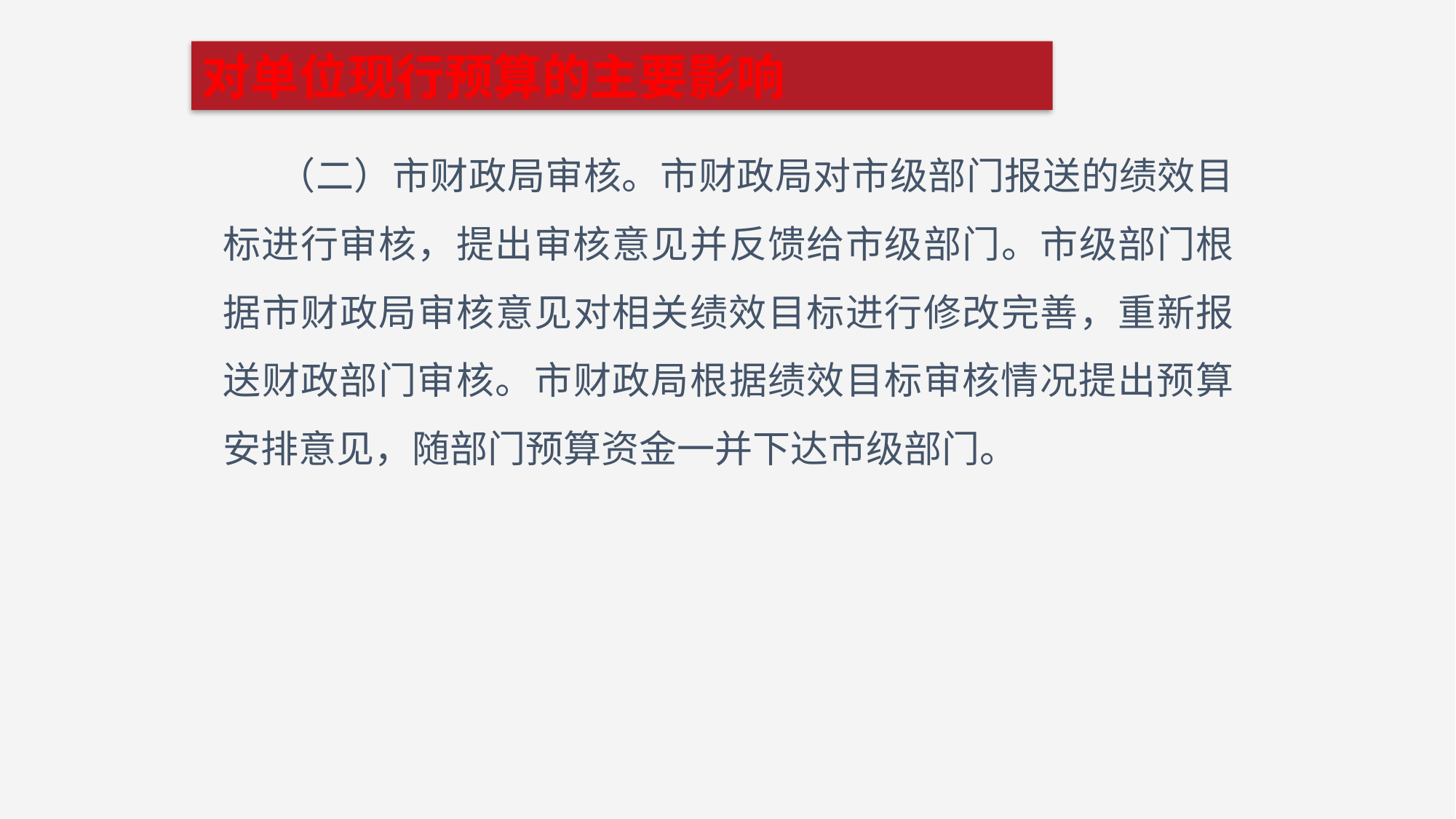

对单位现行预算的主要影响

（二）市财政局审核。市财政局对市级部门报送的绩效目标进行审核，提出审核意见并反馈给市级部门。市级部门根据市财政局审核意见对相关绩效目标进行修改完善，重新报送财政部门审核。市财政局根据绩效目标审核情况提出预算安排意见，随部门预算资金一并下达市级部门。